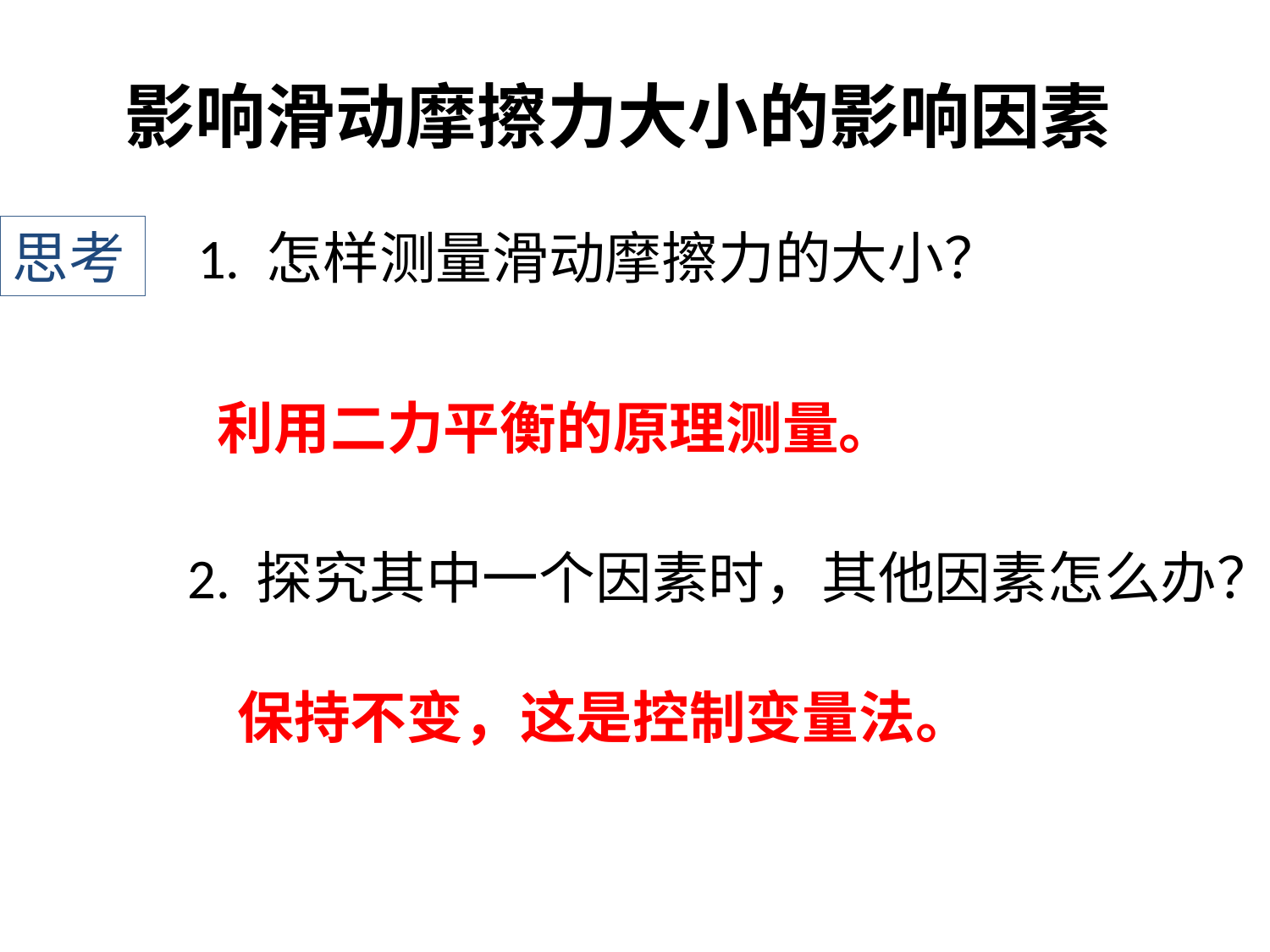

影响滑动摩擦力大小的影响因素
思考
1. 怎样测量滑动摩擦力的大小？
利用二力平衡的原理测量。
2. 探究其中一个因素时，其他因素怎么办？
保持不变，这是控制变量法。